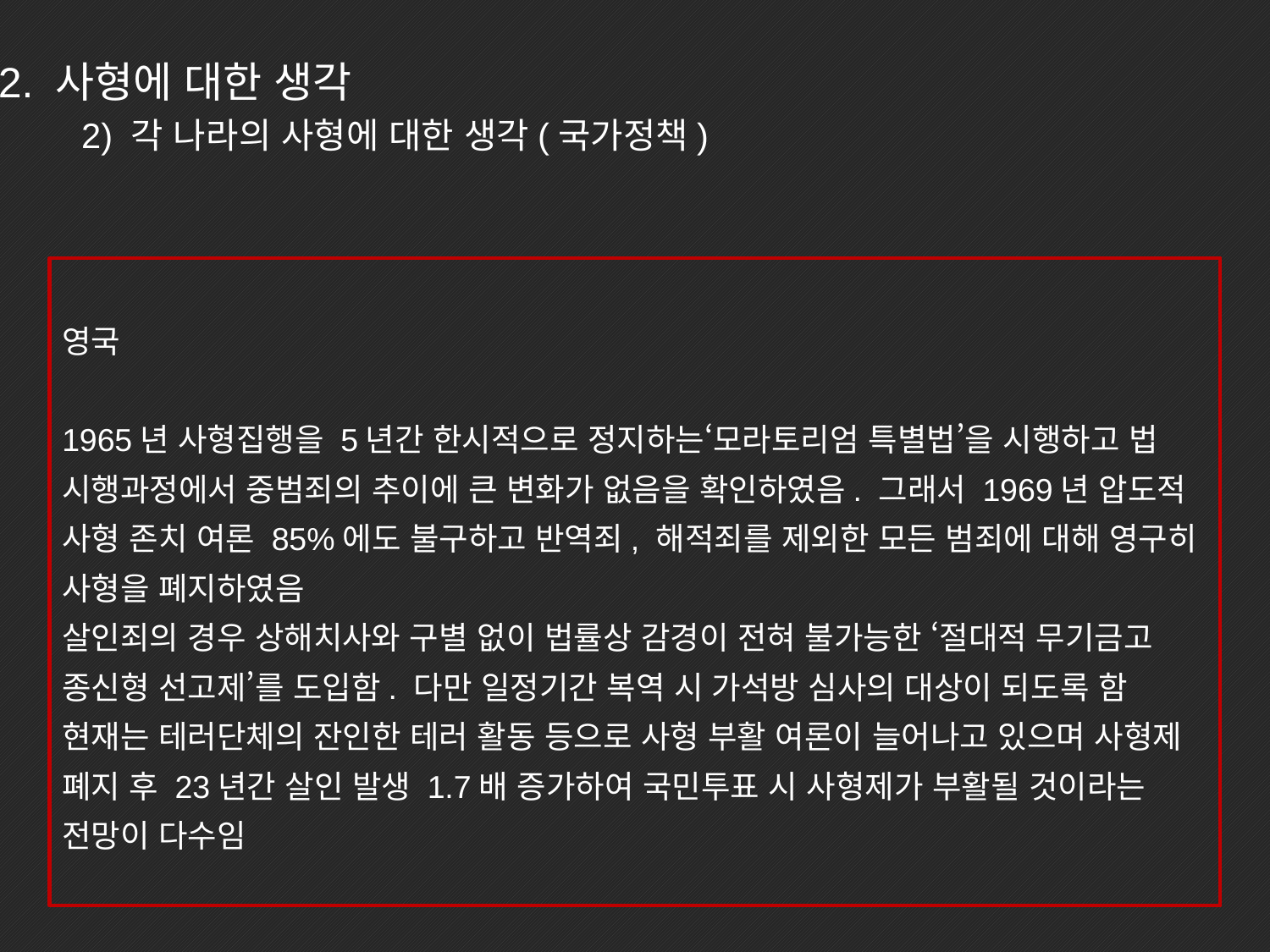

2. 사형에 대한 생각
       2) 각 나라의 사형에 대한 생각(국가정책)
영국

1965년 사형집행을 5년간 한시적으로 정지하는‘모라토리엄 특별법’을 시행하고 법 시행과정에서 중범죄의 추이에 큰 변화가 없음을 확인하였음. 그래서 1969년 압도적 사형 존치 여론 85%에도 불구하고 반역죄, 해적죄를 제외한 모든 범죄에 대해 영구히 사형을 폐지하였음
살인죄의 경우 상해치사와 구별 없이 법률상 감경이 전혀 불가능한 ‘절대적 무기금고 종신형 선고제’를 도입함. 다만 일정기간 복역 시 가석방 심사의 대상이 되도록 함
현재는 테러단체의 잔인한 테러 활동 등으로 사형 부활 여론이 늘어나고 있으며 사형제 폐지 후 23년간 살인 발생 1.7배 증가하여 국민투표 시 사형제가 부활될 것이라는 전망이 다수임